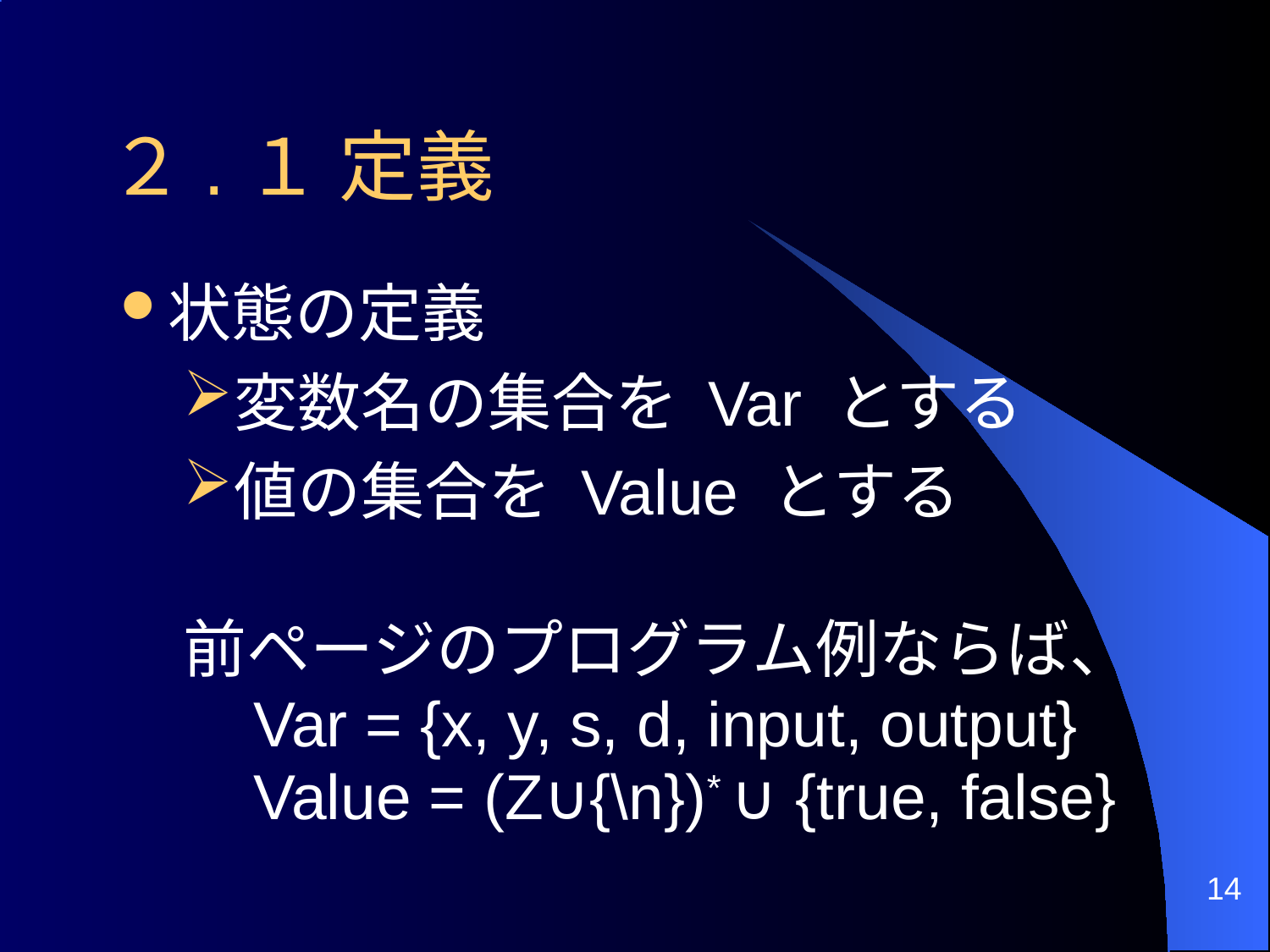

# ２.１ 定義
状態の定義
変数名の集合を Var とする
値の集合を Value とする
前ページのプログラム例ならば、
    Var = {x, y, s, d, input, output}
    Value = (Z∪{\n})* ∪ {true, false}
14